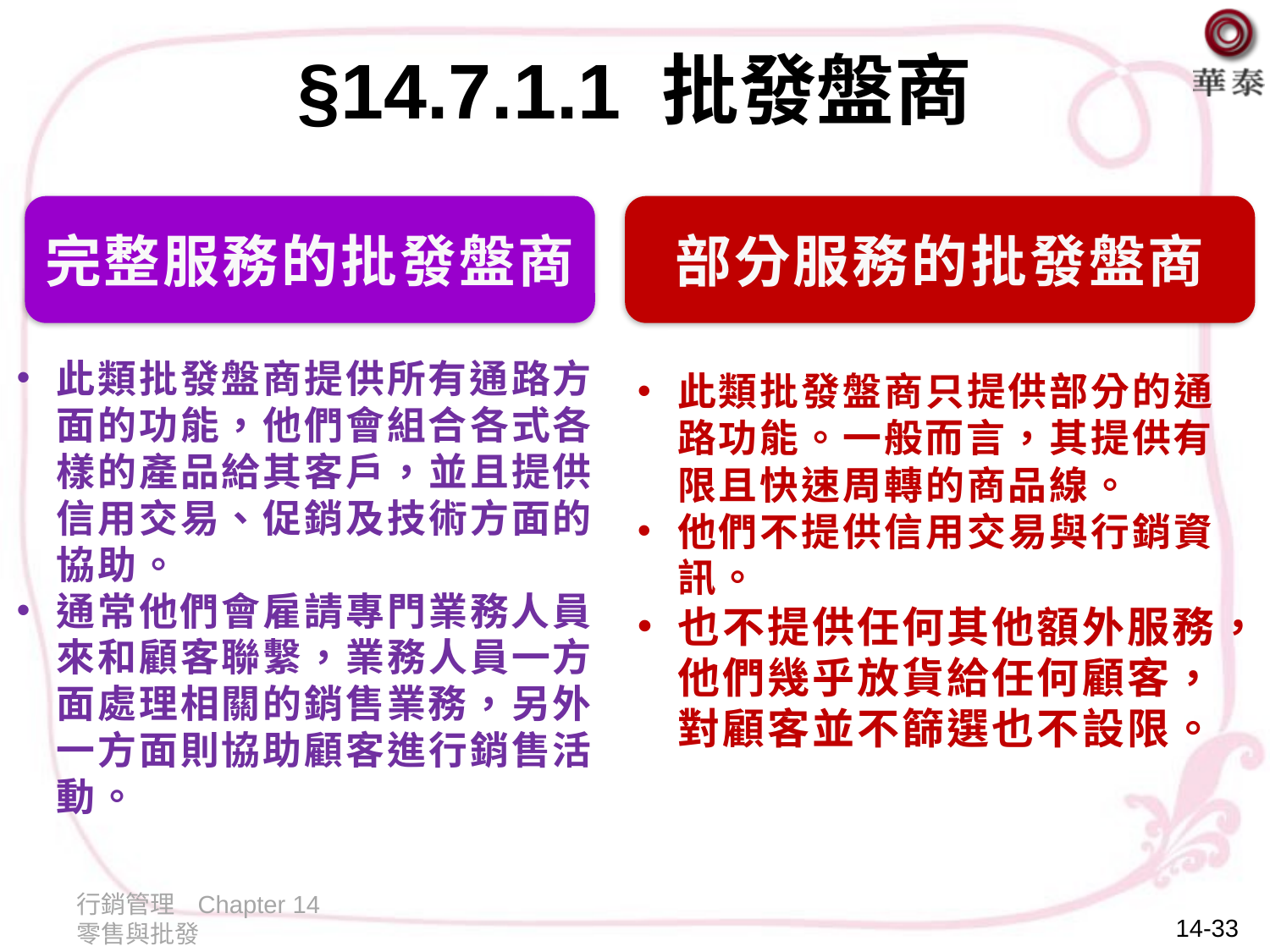

# §14.7.1.1 批發盤商
部分服務的批發盤商
完整服務的批發盤商
此類批發盤商提供所有通路方面的功能，他們會組合各式各樣的產品給其客戶，並且提供信用交易、促銷及技術方面的協助。
通常他們會雇請專門業務人員來和顧客聯繫，業務人員一方面處理相關的銷售業務，另外一方面則協助顧客進行銷售活動。
此類批發盤商只提供部分的通路功能。一般而言，其提供有限且快速周轉的商品線。
他們不提供信用交易與行銷資訊。
也不提供任何其他額外服務，他們幾乎放貨給任何顧客，對顧客並不篩選也不設限。
行銷管理   Chapter 14   零售與批發
14-33